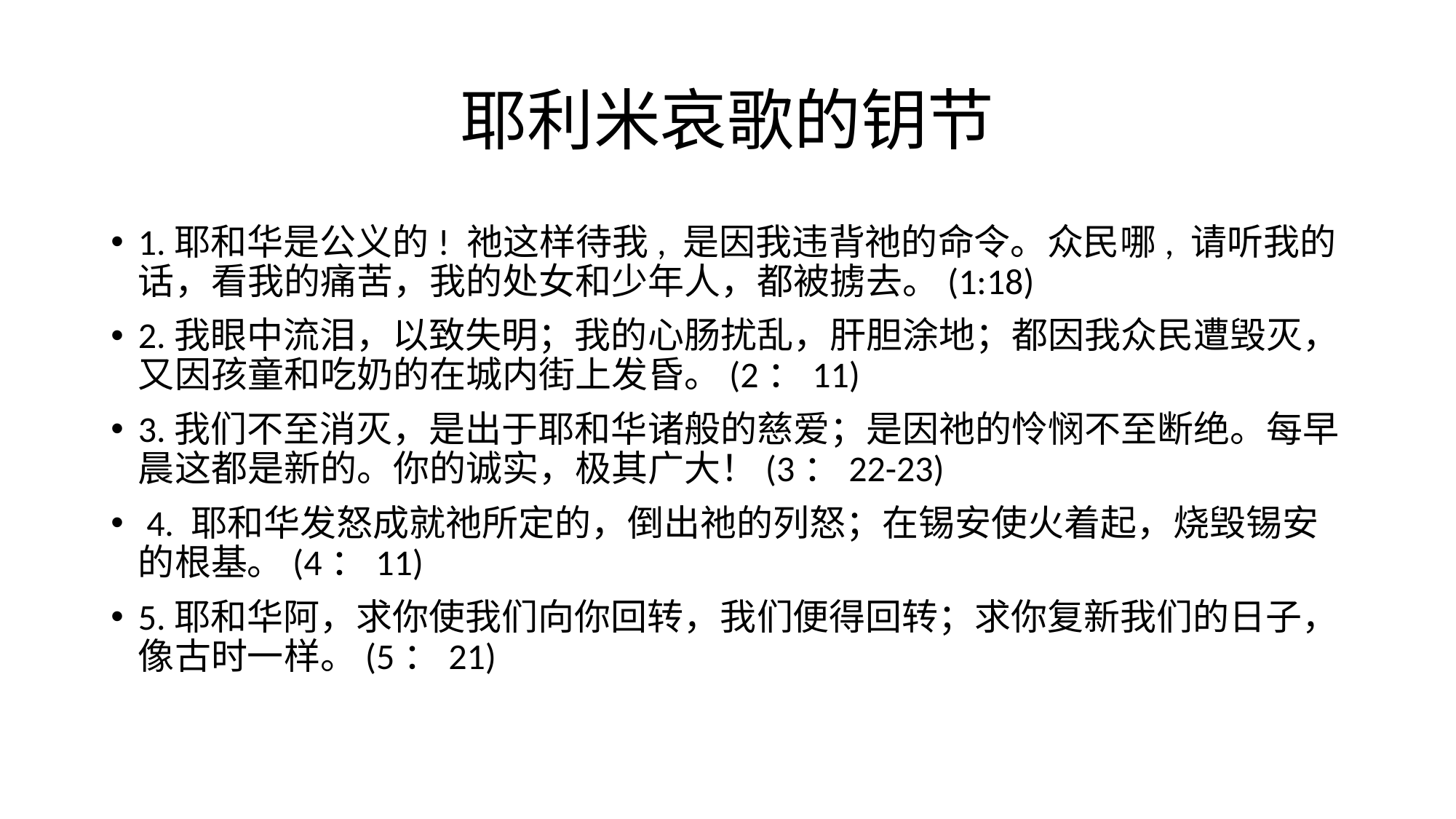

# 耶利米哀歌的钥节
1.耶和华是公义的! 祂这样待我, 是因我违背祂的命令。众民哪, 请听我的话，看我的痛苦，我的处女和少年人，都被掳去。(1:18)
2.我眼中流泪，以致失明；我的心肠扰乱，肝胆涂地；都因我众民遭毁灭，又因孩童和吃奶的在城内街上发昏。(2：11)
3.我们不至消灭，是出于耶和华诸般的慈爱；是因祂的怜悯不至断绝。每早晨这都是新的。你的诚实，极其广大！(3：22-23)
 4. 耶和华发怒成就祂所定的，倒出祂的列怒；在锡安使火着起，烧毁锡安的根基。(4：11)
5.耶和华阿，求你使我们向你回转，我们便得回转；求你复新我们的日子，像古时一样。(5：21)